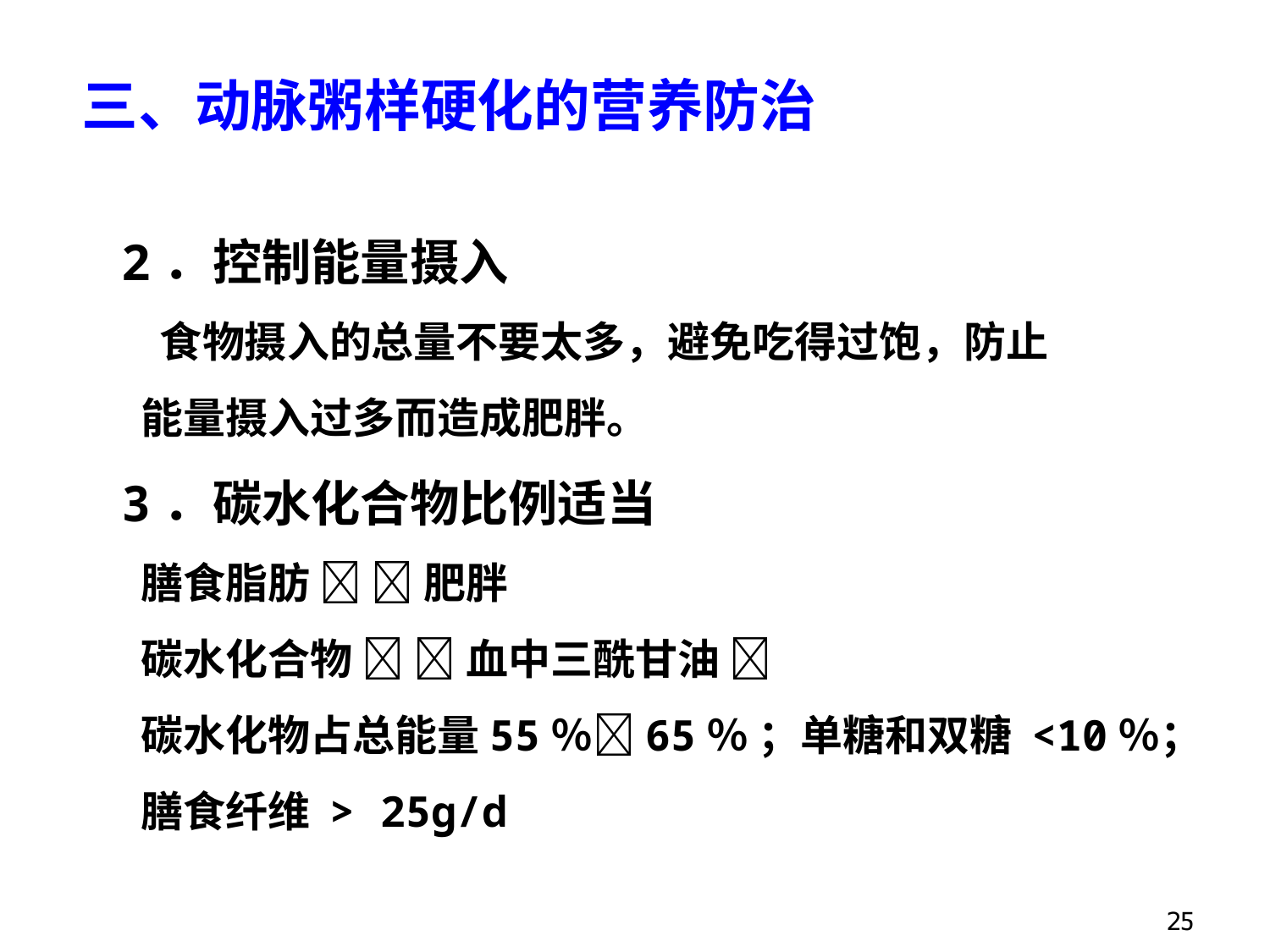

三、动脉粥样硬化的营养防治
2．控制能量摄入
    食物摄入的总量不要太多，避免吃得过饱，防止
  能量摄入过多而造成肥胖。
3．碳水化合物比例适当
  膳食脂肪 ↑ → 肥胖
  碳水化合物 ↑ → 血中三酰甘油 ↑
  碳水化物占总能量55％∼65％ ；单糖和双糖 <10％；
  膳食纤维 > 25g/d

25